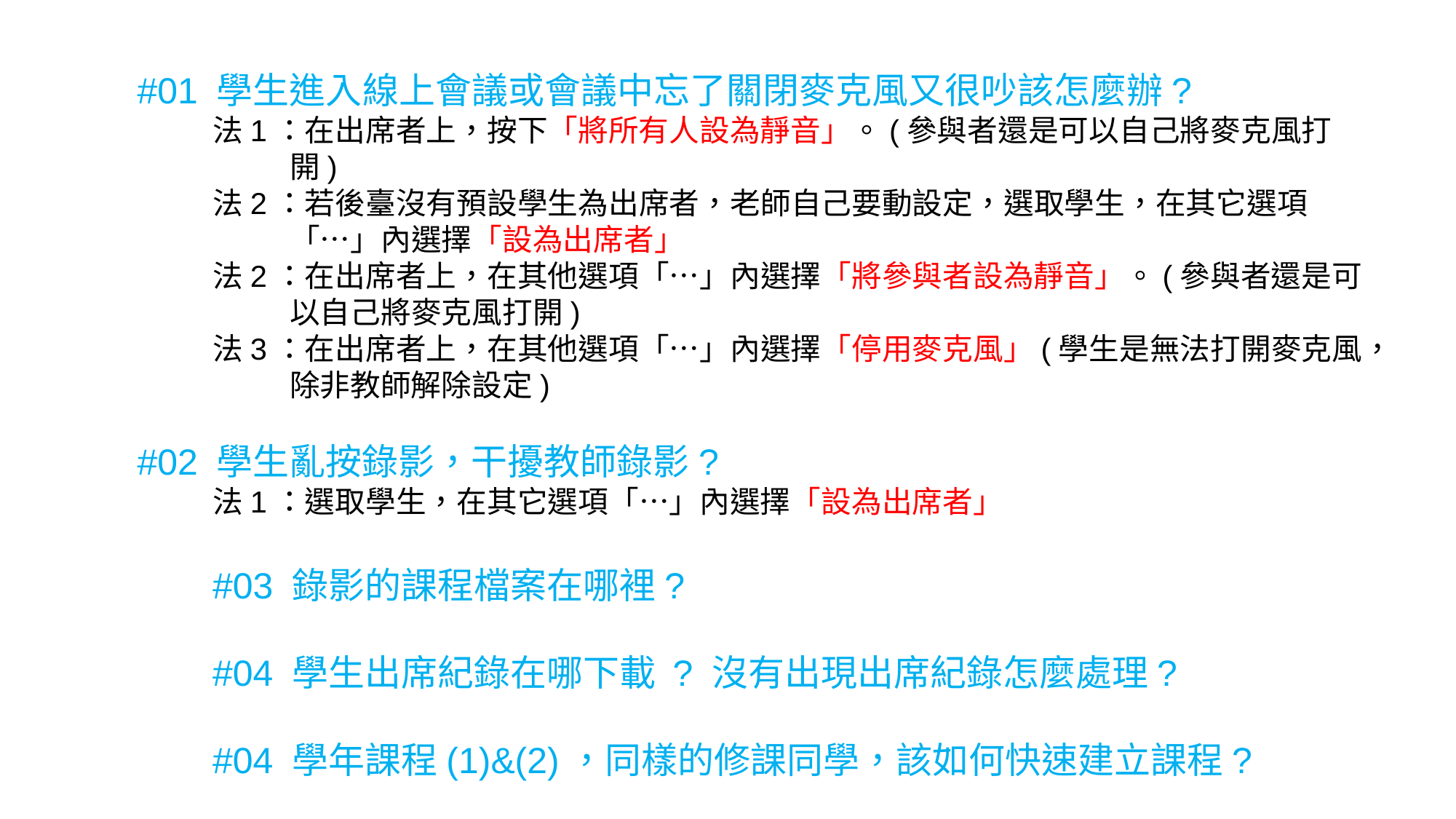

#01 學生進入線上會議或會議中忘了關閉麥克風又很吵該怎麼辦?
法1：在出席者上，按下「將所有人設為靜音」。(參與者還是可以自己將麥克風打開)
法2：若後臺沒有預設學生為出席者，老師自己要動設定，選取學生，在其它選項「…」內選擇「設為出席者」
法2：在出席者上，在其他選項「…」內選擇「將參與者設為靜音」。(參與者還是可以自己將麥克風打開)
法3：在出席者上，在其他選項「…」內選擇「停用麥克風」(學生是無法打開麥克風，除非教師解除設定)

#02 學生亂按錄影，干擾教師錄影?
法1：選取學生，在其它選項「…」內選擇「設為出席者」

#03 錄影的課程檔案在哪裡?

#04 學生出席紀錄在哪下載 ? 沒有出現出席紀錄怎麼處理?

#04 學年課程(1)&(2)，同樣的修課同學，該如何快速建立課程?